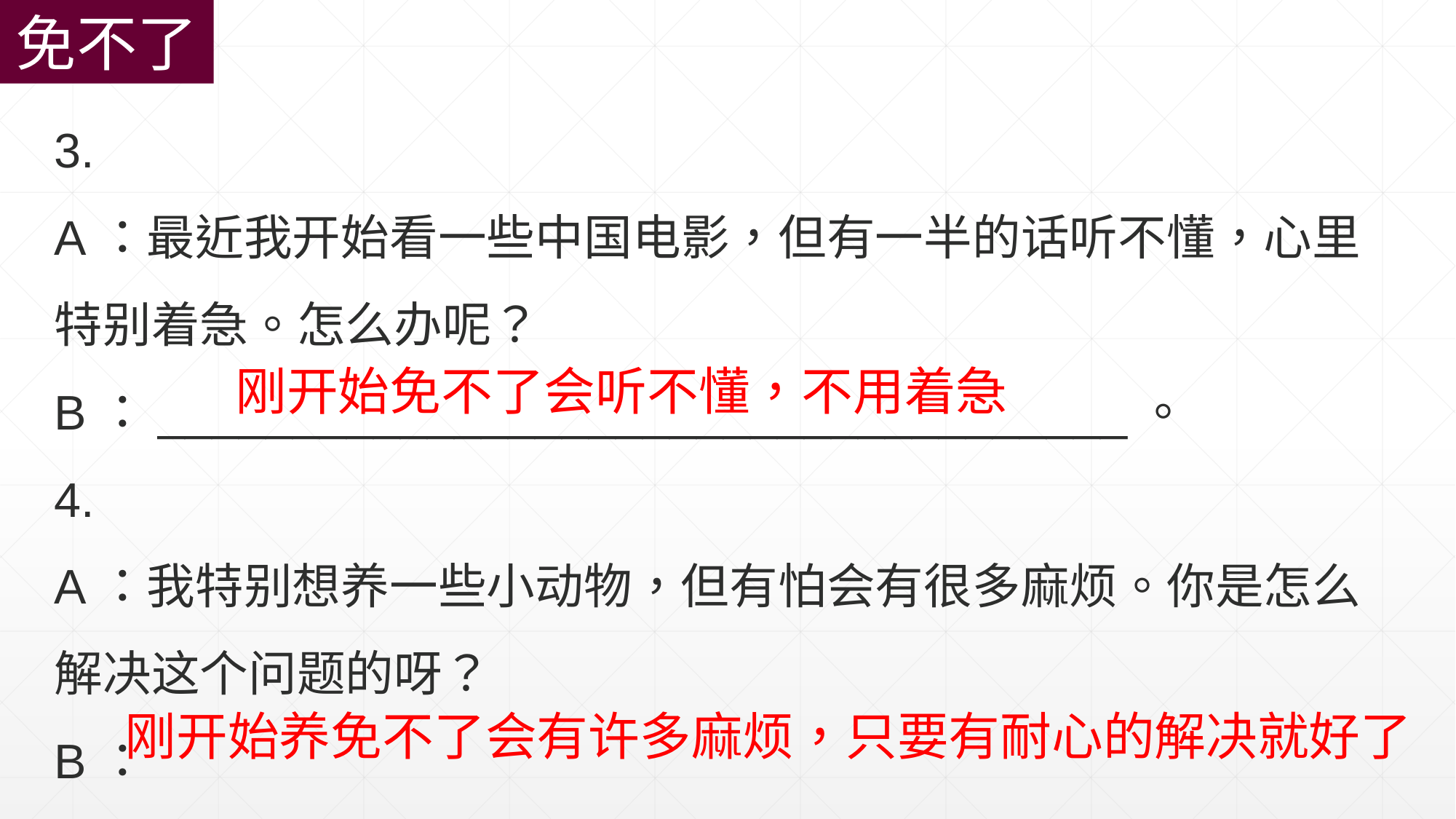

免不了
3.
A：最近我开始看一些中国电影，但有一半的话听不懂，心里特别着急。怎么办呢？
B：____________________________________。
4.
A：我特别想养一些小动物，但有怕会有很多麻烦。你是怎么解决这个问题的呀？
B：_______________________________________________。
刚开始免不了会听不懂，不用着急
刚开始养免不了会有许多麻烦，只要有耐心的解决就好了